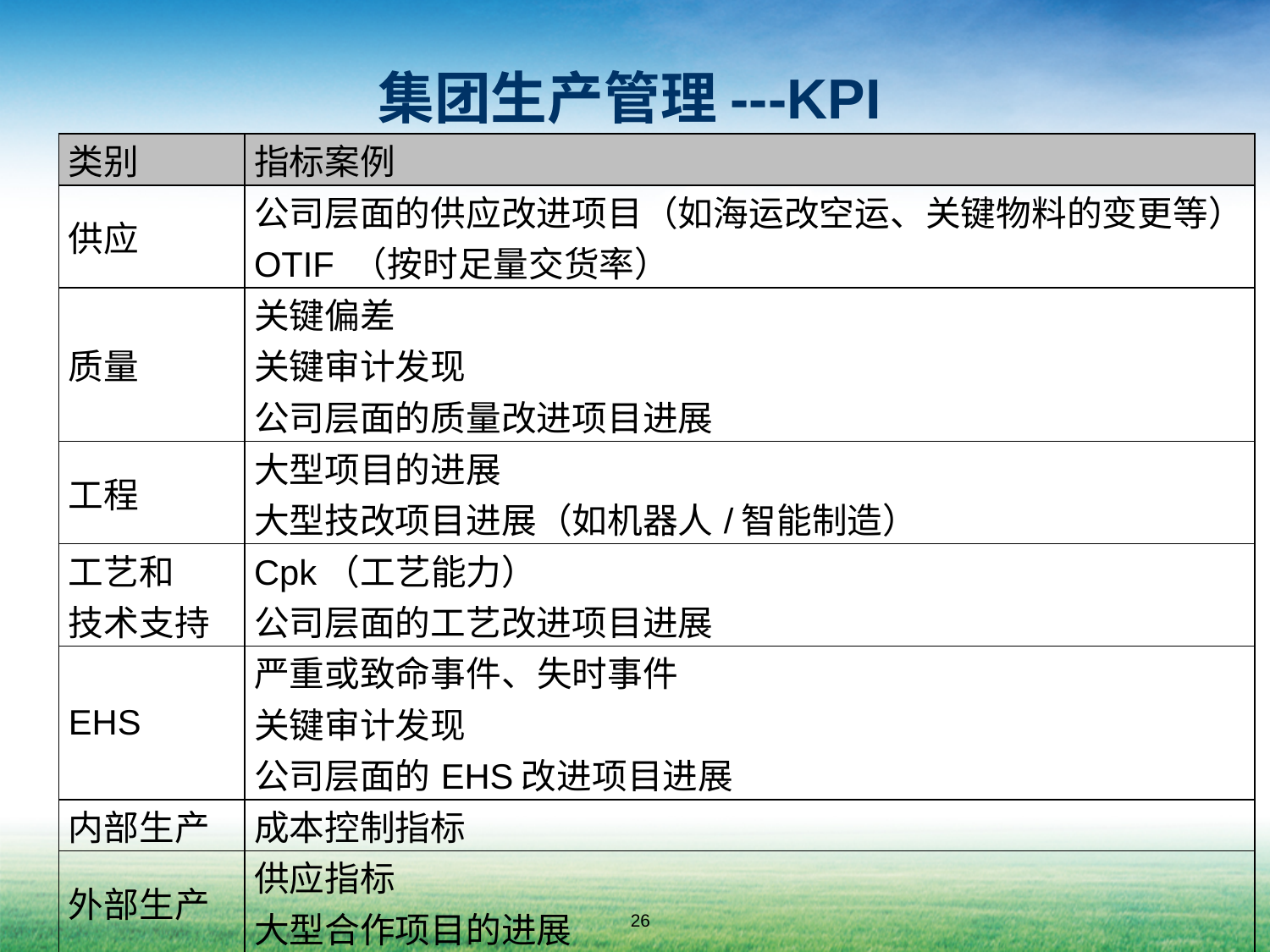

# 集团生产管理---KPI
| 类别 | 指标案例 |
| --- | --- |
| 供应 | 公司层面的供应改进项目（如海运改空运、关键物料的变更等） OTIF （按时足量交货率） |
| 质量 | 关键偏差 关键审计发现 公司层面的质量改进项目进展 |
| 工程 | 大型项目的进展 大型技改项目进展（如机器人/智能制造） |
| 工艺和 技术支持 | Cpk（工艺能力） 公司层面的工艺改进项目进展 |
| EHS | 严重或致命事件、失时事件 关键审计发现 公司层面的EHS改进项目进展 |
| 内部生产 | 成本控制指标 |
| 外部生产 | 供应指标 大型合作项目的进展 |
| 公司层面 | 总成本指标 人员指标（如人头计划/离职率等） |
26